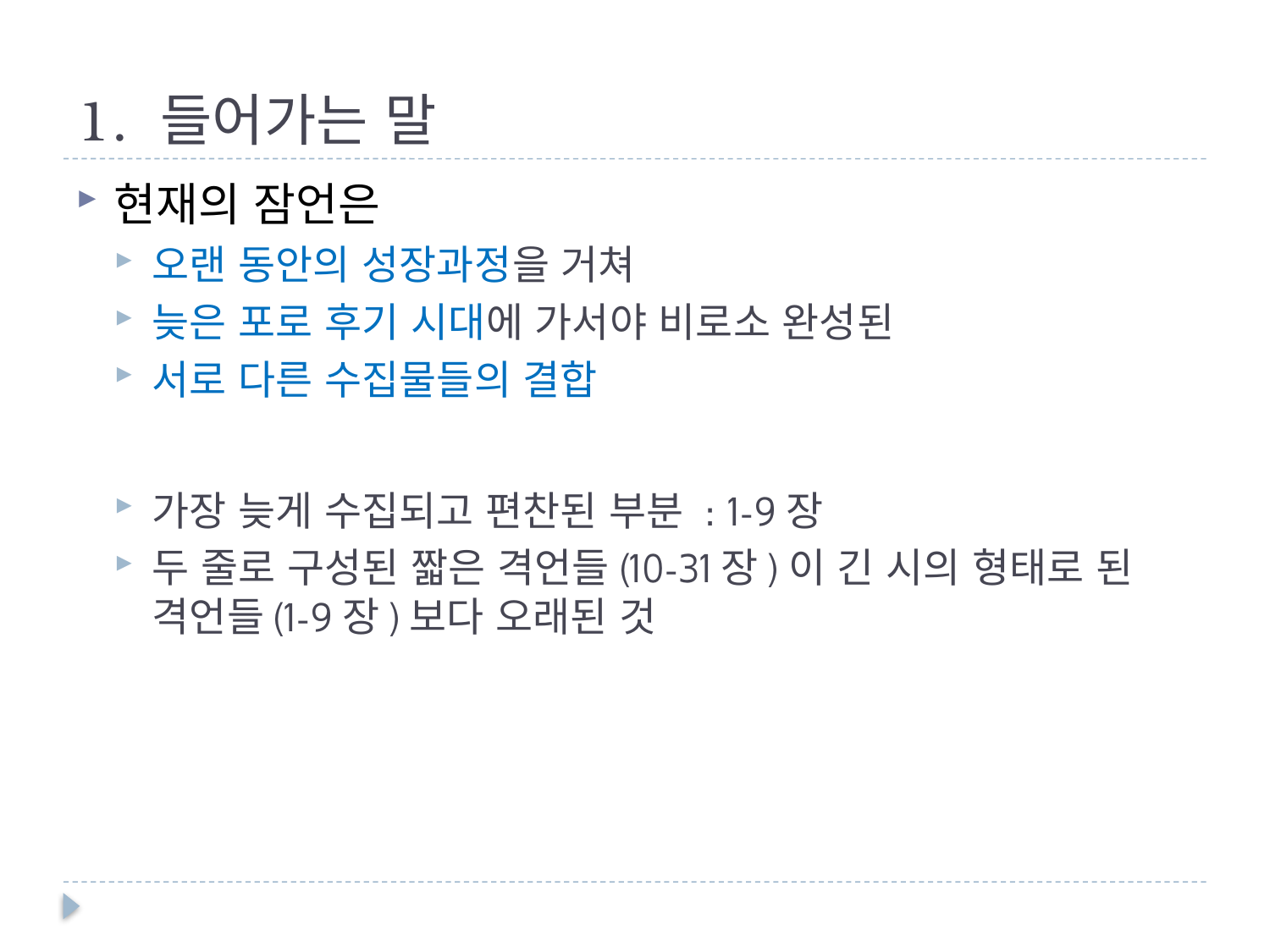

# 1. 들어가는 말
현재의 잠언은
오랜 동안의 성장과정을 거쳐
늦은 포로 후기 시대에 가서야 비로소 완성된
서로 다른 수집물들의 결합

가장 늦게 수집되고 편찬된 부분 : 1-9장
두 줄로 구성된 짧은 격언들(10-31장)이 긴 시의 형태로 된 격언들(1-9장)보다 오래된 것